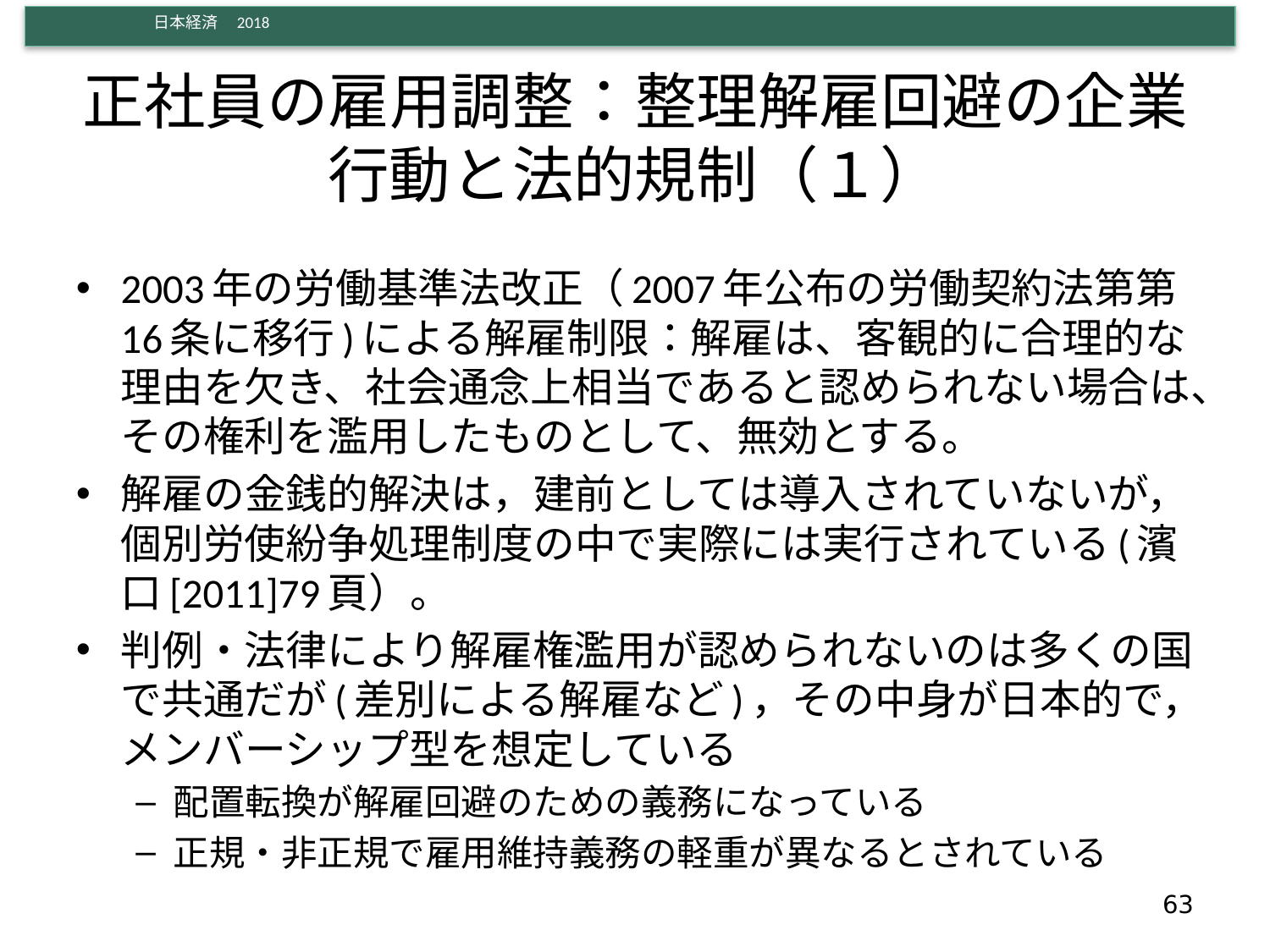

# 正社員の雇用調整：整理解雇回避の企業行動と法的規制（１）
2003年の労働基準法改正（2007年公布の労働契約法第第16条に移行)による解雇制限：解雇は、客観的に合理的な理由を欠き、社会通念上相当であると認められない場合は、その権利を濫用したものとして、無効とする。
解雇の金銭的解決は，建前としては導入されていないが，個別労使紛争処理制度の中で実際には実行されている(濱口[2011]79頁）。
判例・法律により解雇権濫用が認められないのは多くの国で共通だが(差別による解雇など)，その中身が日本的で，メンバーシップ型を想定している
配置転換が解雇回避のための義務になっている
正規・非正規で雇用維持義務の軽重が異なるとされている
63